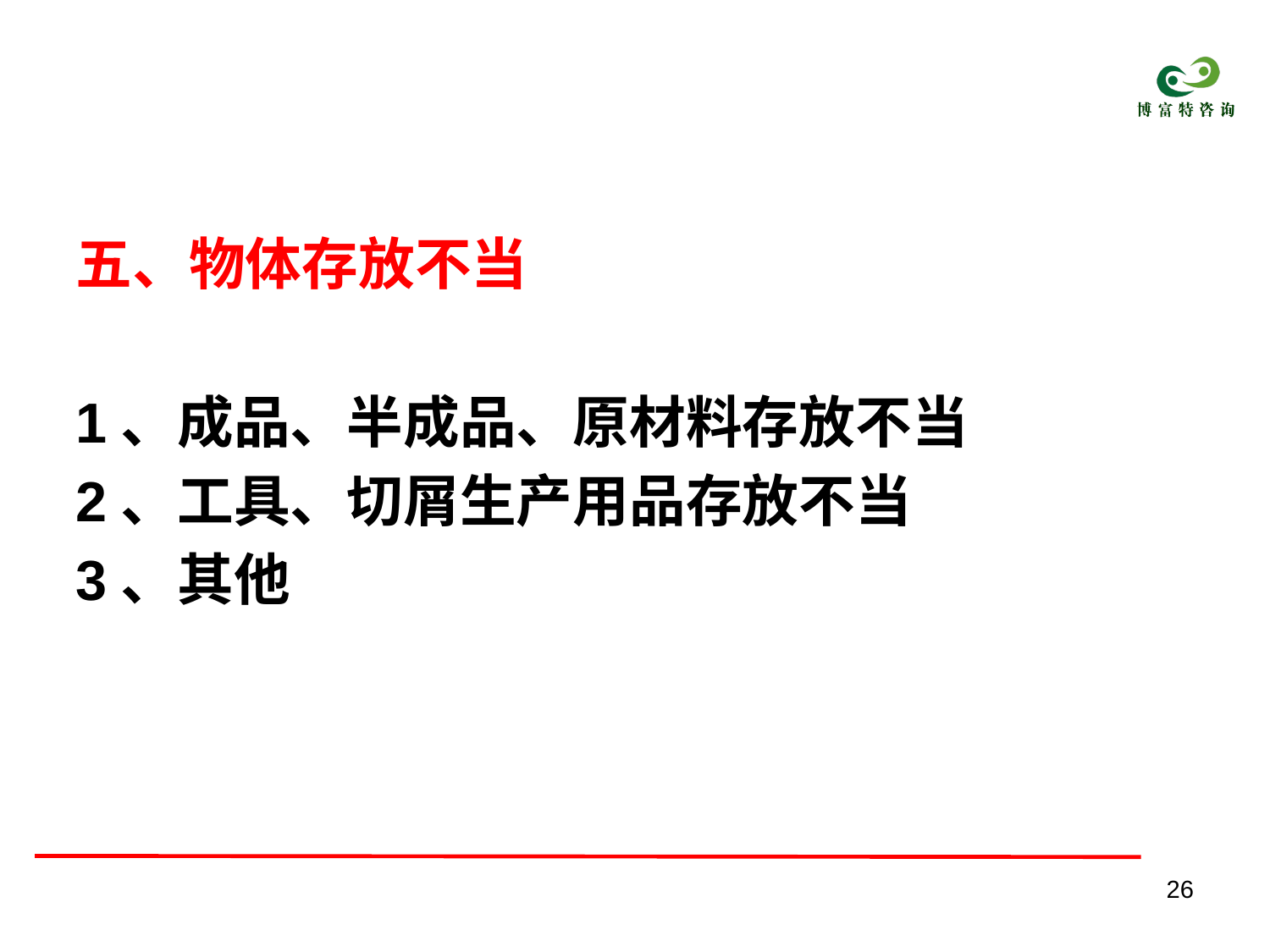

#
五、物体存放不当

1、成品、半成品、原材料存放不当
2、工具、切屑生产用品存放不当
3、其他